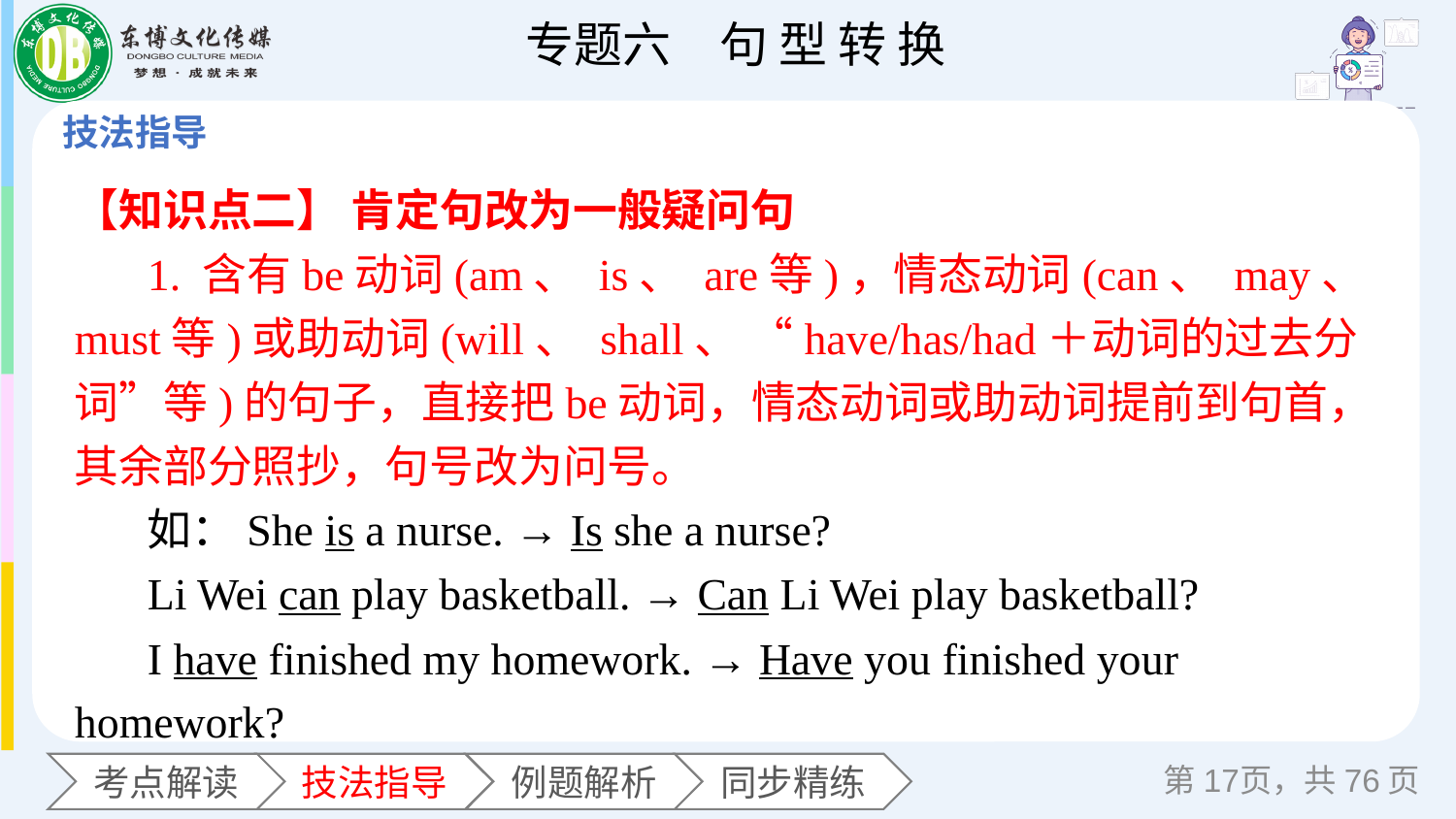

【知识点二】 肯定句改为一般疑问句
1. 含有be动词(am、 is、 are等)，情态动词(can、 may、 must等)或助动词(will、 shall、 “have/has/had＋动词的过去分词”等)的句子，直接把be动词，情态动词或助动词提前到句首，其余部分照抄，句号改为问号。
如：She is a nurse. → Is she a nurse?
Li Wei can play basketball. → Can Li Wei play basketball?
I have finished my homework. → Have you finished your homework?
第17页，共76页